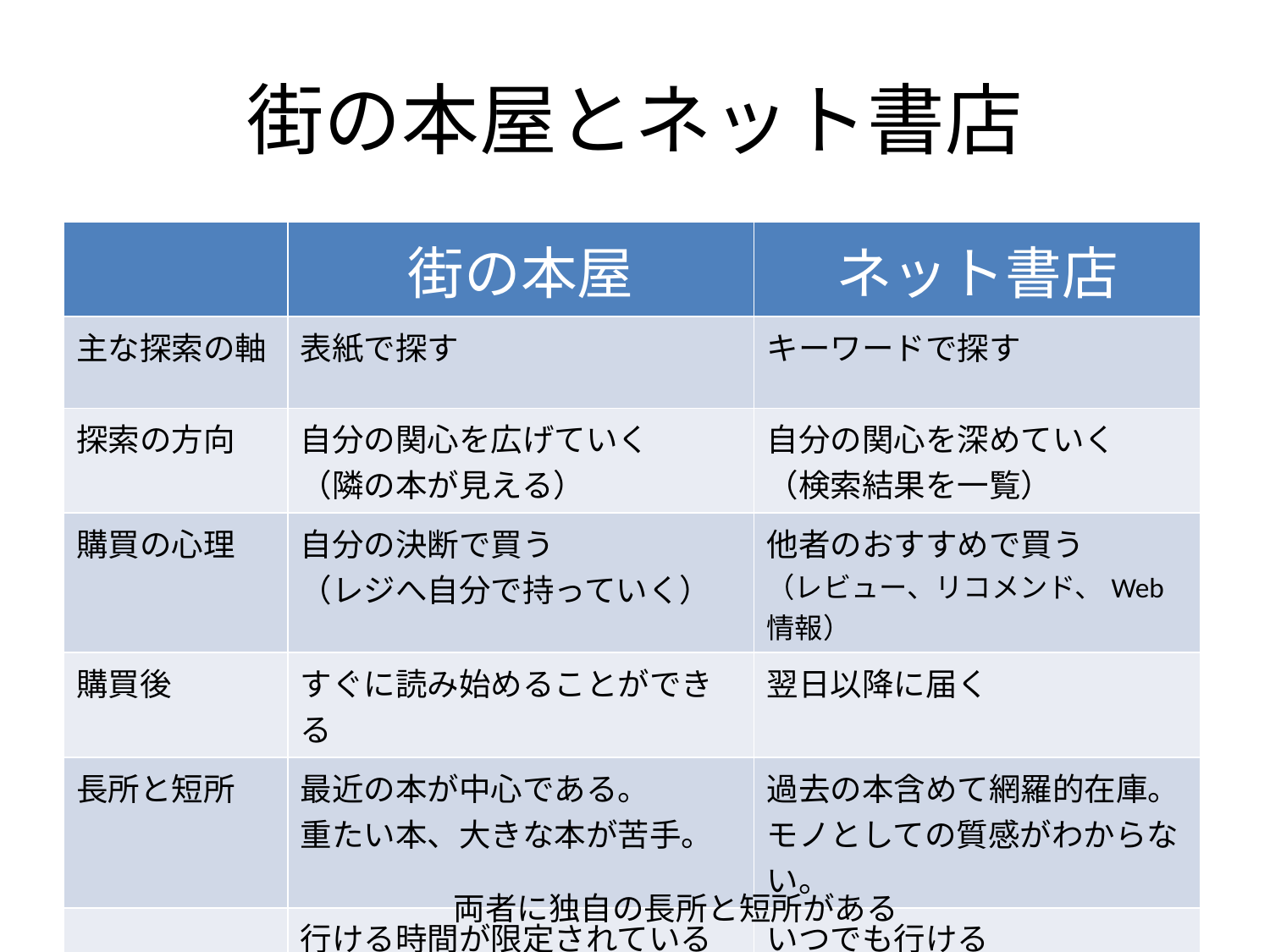

# 街の本屋とネット書店
|  | 街の本屋 | ネット書店 |
| --- | --- | --- |
| 主な探索の軸 | 表紙で探す | キーワードで探す |
| 探索の方向 | 自分の関心を広げていく （隣の本が見える） | 自分の関心を深めていく （検索結果を一覧） |
| 購買の心理 | 自分の決断で買う （レジへ自分で持っていく） | 他者のおすすめで買う （レビュー、リコメンド、Web情報） |
| 購買後 | すぐに読み始めることができる | 翌日以降に届く |
| 長所と短所 | 最近の本が中心である。 重たい本、大きな本が苦手。 | 過去の本含めて網羅的在庫。 モノとしての質感がわからない。 |
|  | 行ける時間が限定されている | いつでも行ける 携帯でアクセスは便利 |
両者に独自の長所と短所がある